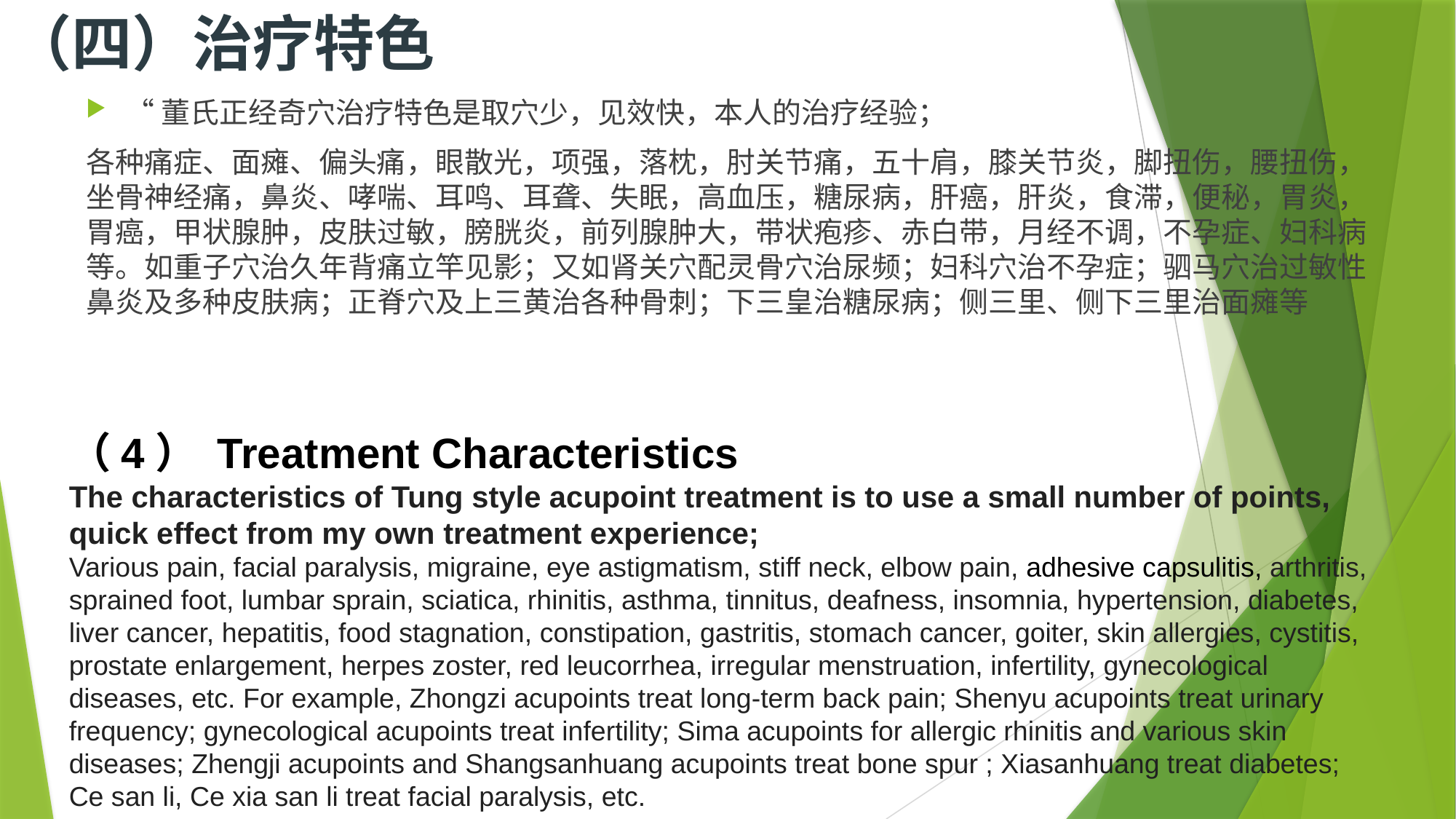

# （四）治疗特色
“董氏正经奇穴治疗特色是取穴少，见效快，本人的治疗经验；
各种痛症、面瘫、偏头痛，眼散光，项强，落枕，肘关节痛，五十肩，膝关节炎，脚扭伤，腰扭伤，坐骨神经痛，鼻炎、哮喘、耳鸣、耳聋、失眠，高血压，糖尿病，肝癌，肝炎，食滞，便秘，胃炎，胃癌，甲状腺肿，皮肤过敏，膀胱炎，前列腺肿大，带状疱疹、赤白带，月经不调，不孕症、妇科病等。如重子穴治久年背痛立竿见影；又如肾关穴配灵骨穴治尿频；妇科穴治不孕症；驷马穴治过敏性鼻炎及多种皮肤病；正脊穴及上三黄治各种骨刺；下三皇治糖尿病；侧三里、侧下三里治面瘫等
（4） Treatment Characteristics
The characteristics of Tung style acupoint treatment is to use a small number of points, quick effect from my own treatment experience;
Various pain, facial paralysis, migraine, eye astigmatism, stiff neck, elbow pain, adhesive capsulitis, arthritis, sprained foot, lumbar sprain, sciatica, rhinitis, asthma, tinnitus, deafness, insomnia, hypertension, diabetes, liver cancer, hepatitis, food stagnation, constipation, gastritis, stomach cancer, goiter, skin allergies, cystitis, prostate enlargement, herpes zoster, red leucorrhea, irregular menstruation, infertility, gynecological diseases, etc. For example, Zhongzi acupoints treat long-term back pain; Shenyu acupoints treat urinary frequency; gynecological acupoints treat infertility; Sima acupoints for allergic rhinitis and various skin diseases; Zhengji acupoints and Shangsanhuang acupoints treat bone spur ; Xiasanhuang treat diabetes; Ce san li, Ce xia san li treat facial paralysis, etc.